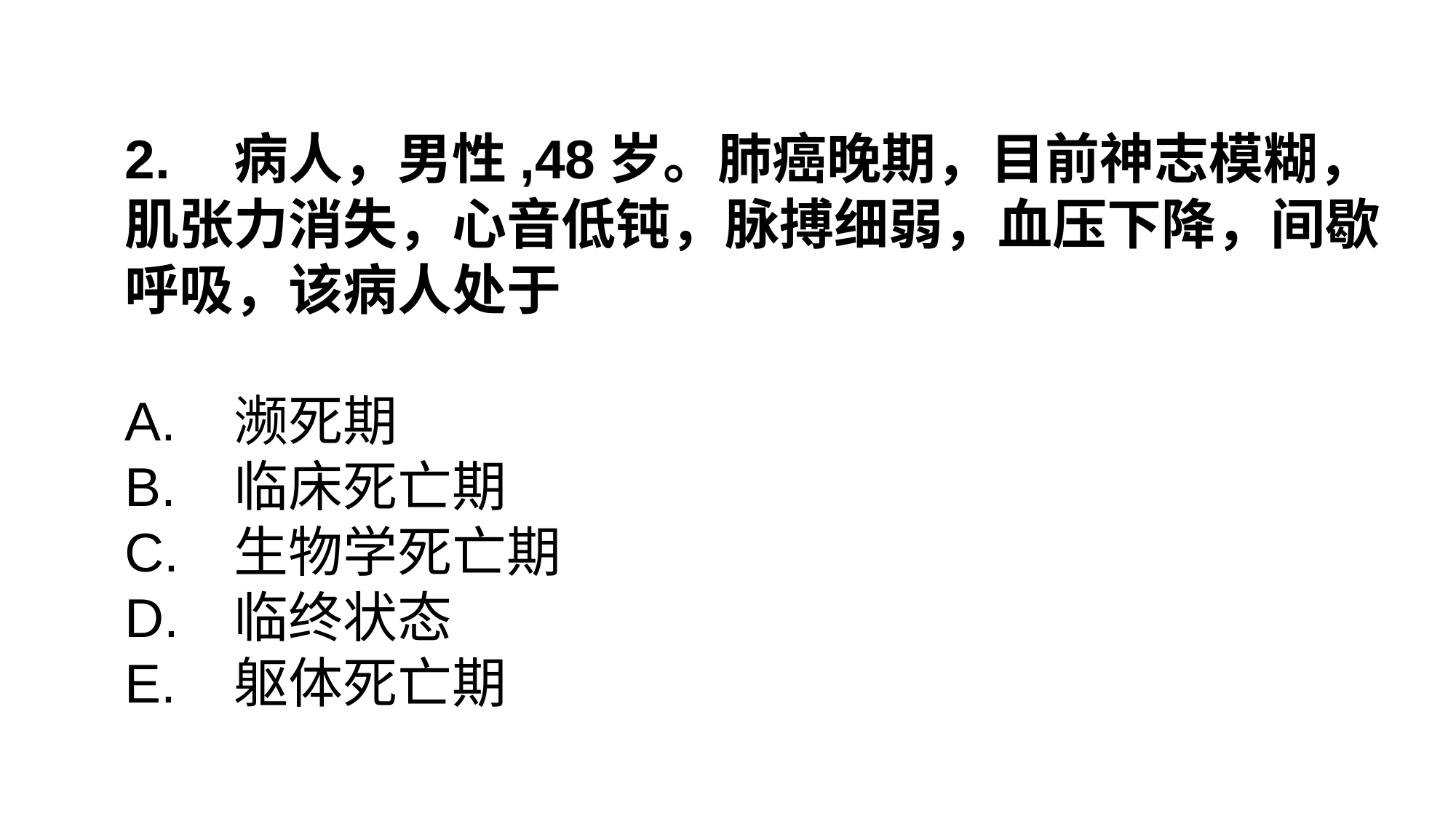

2.	病人，男性,48岁。肺癌晚期，目前神志模糊，肌张力消失，心音低钝，脉搏细弱，血压下降，间歇呼吸，该病人处于
A.	濒死期B.	临床死亡期C.	生物学死亡期D.	临终状态E.	躯体死亡期